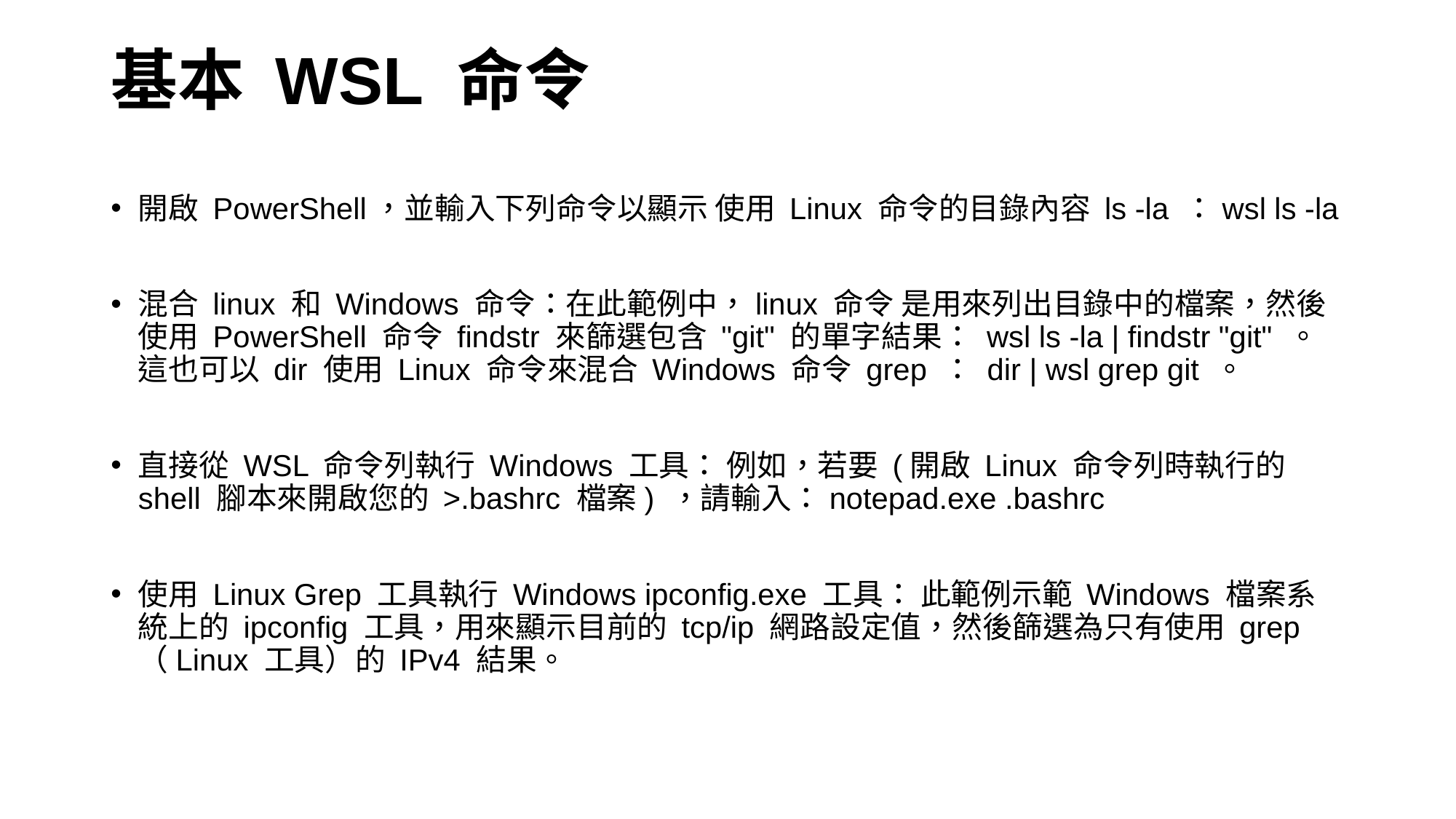

# 基本 WSL 命令
開啟 PowerShell，並輸入下列命令以顯示 使用 Linux 命令的目錄內容 ls -la ：wsl ls -la

混合 linux 和 Windows 命令：在此範例中，linux 命令 是用來列出目錄中的檔案，然後使用 PowerShell 命令 findstr 來篩選包含 "git" 的單字結果： wsl ls -la | findstr "git" 。 這也可以 dir 使用 Linux 命令來混合 Windows 命令 grep ： dir | wsl grep git 。

直接從 WSL 命令列執行 Windows 工具： 例如，若要 (開啟 Linux 命令列時執行的 shell 腳本來開啟您的 >.bashrc 檔案) ，請輸入：notepad.exe .bashrc

使用 Linux Grep 工具執行 Windows ipconfig.exe 工具： 此範例示範 Windows 檔案系統上的 ipconfig 工具，用來顯示目前的 tcp/ip 網路設定值，然後篩選為只有使用 grep （Linux 工具）的 IPv4 結果。